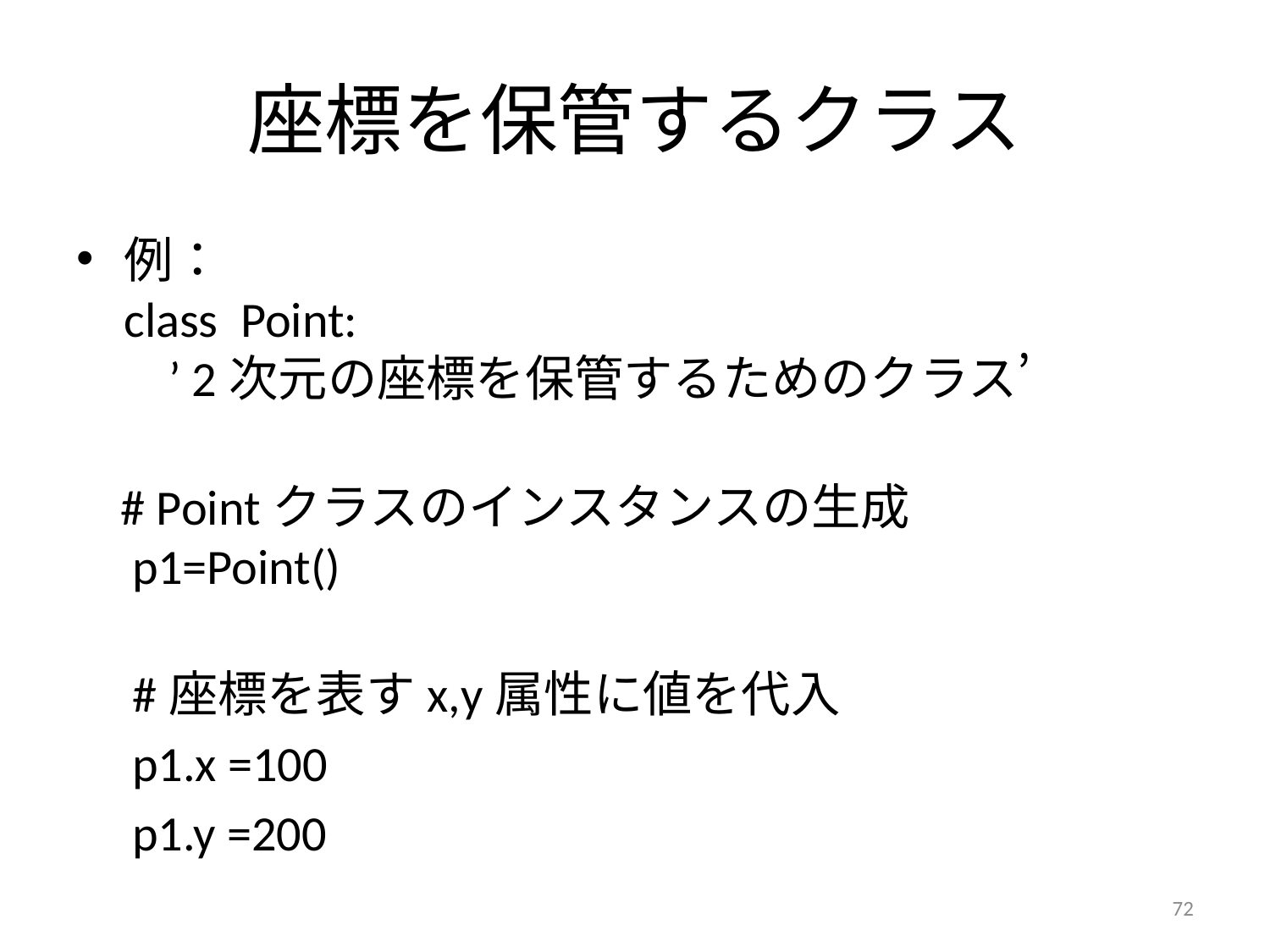

# 座標を保管するクラス
例：
class  Point:
    ’ 2次元の座標を保管するためのクラス’
    # Pointクラスのインスタンスの生成
    p1=Point()
     #座標を表すx,y属性に値を代入
     p1.x =100
     p1.y =200

72